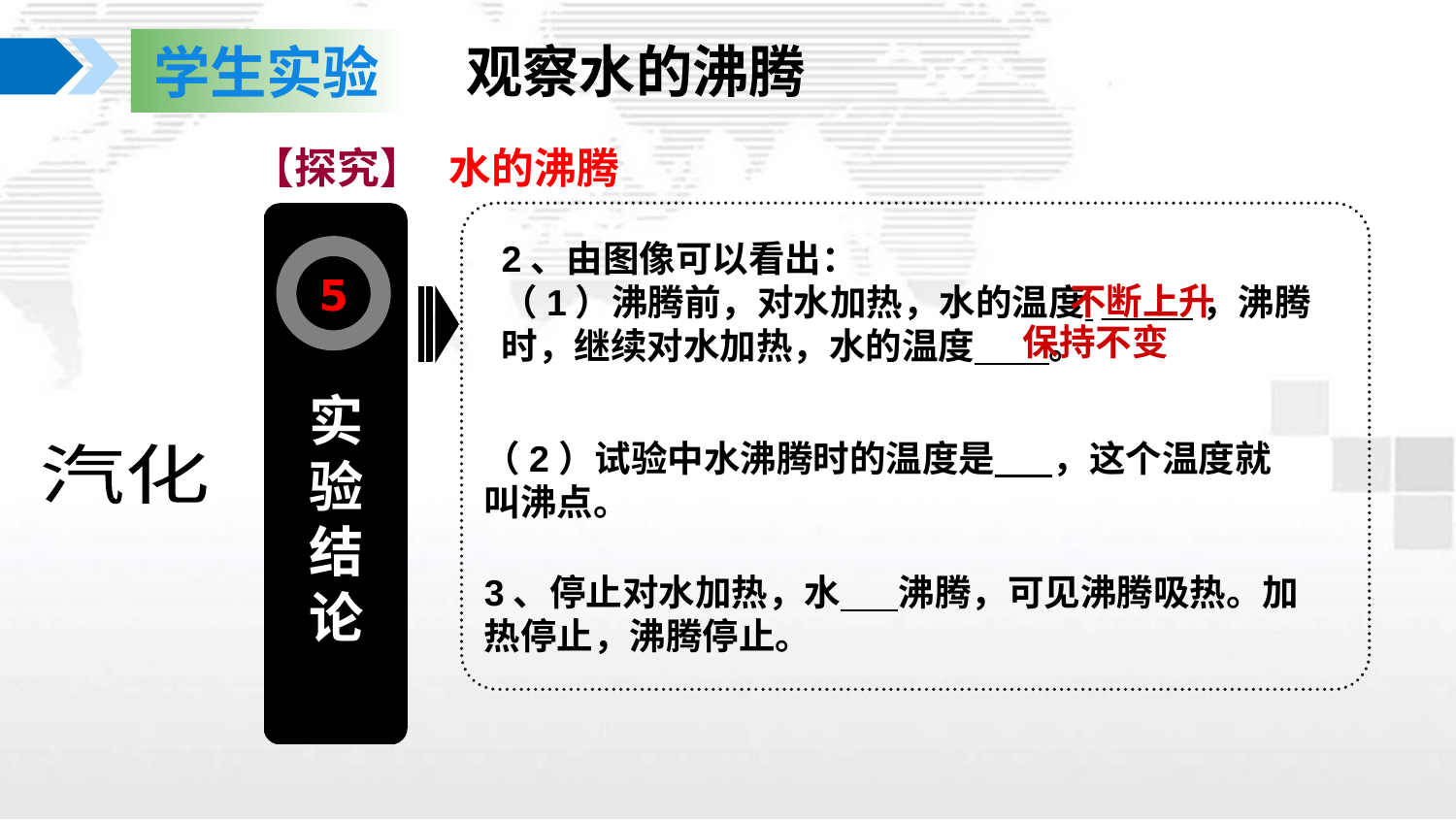

观察水的沸腾
学生实验
【探究】
水的沸腾

5
实验结论

2、由图像可以看出：
（1）沸腾前，对水加热，水的温度 __     ，沸腾时，继续对水加热，水的温度         。
不断上升
保持不变
（2）试验中水沸腾时的温度是       ，这个温度就叫沸点。
汽化
3、停止对水加热，水       沸腾，可见沸腾吸热。加热停止，沸腾停止。